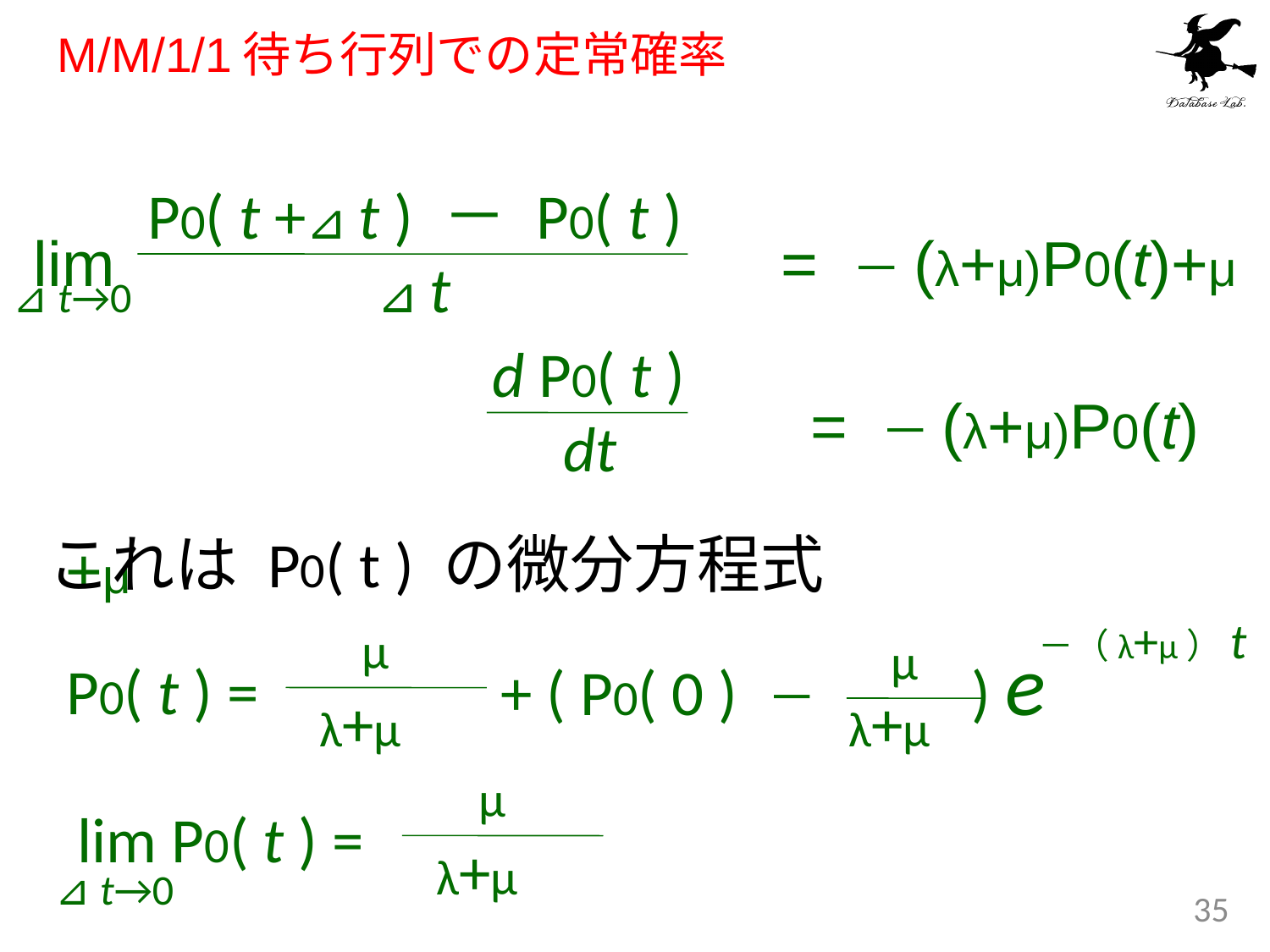

# M/M/1/1待ち行列での定常確率
lim                                      = －(λ+μ)P0(t)+μ
　　　　　　　　　　　　= －(λ+μ)P0(t)+μ
P0( t +⊿ t ) － P0( t )
⊿ t

⊿ t→0
d P0( t )
dt

これは P0( t ) の微分方程式
－（λ+μ）t
μ
λ+μ

μ
+ ( P0( 0 ) －             ) e
P0( t ) =
λ+μ

μ
λ+μ

lim P0( t ) =
⊿ t→0
35